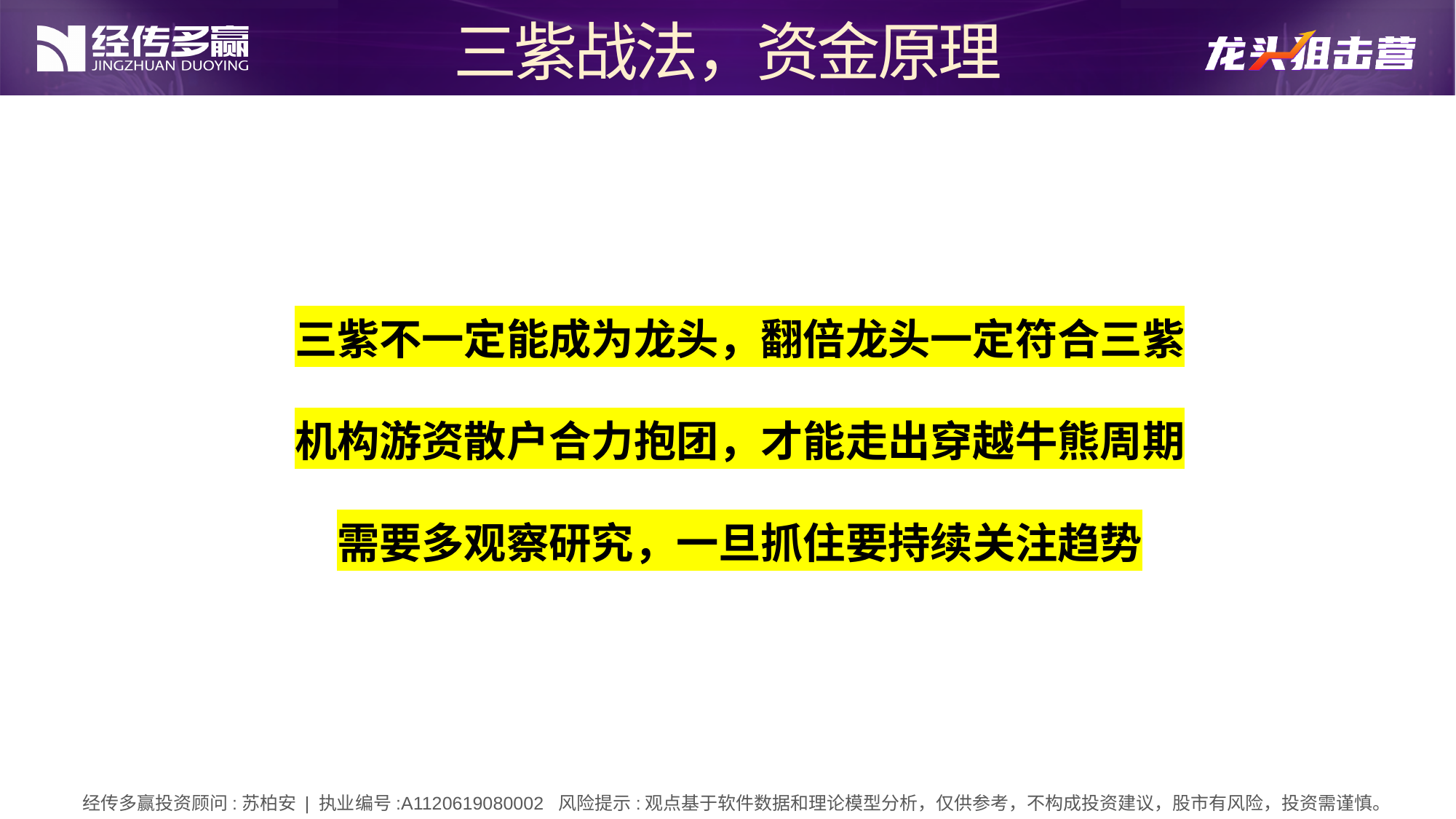

三紫战法，资金原理
三紫不一定能成为龙头，翻倍龙头一定符合三紫

机构游资散户合力抱团，才能走出穿越牛熊周期

需要多观察研究，一旦抓住要持续关注趋势